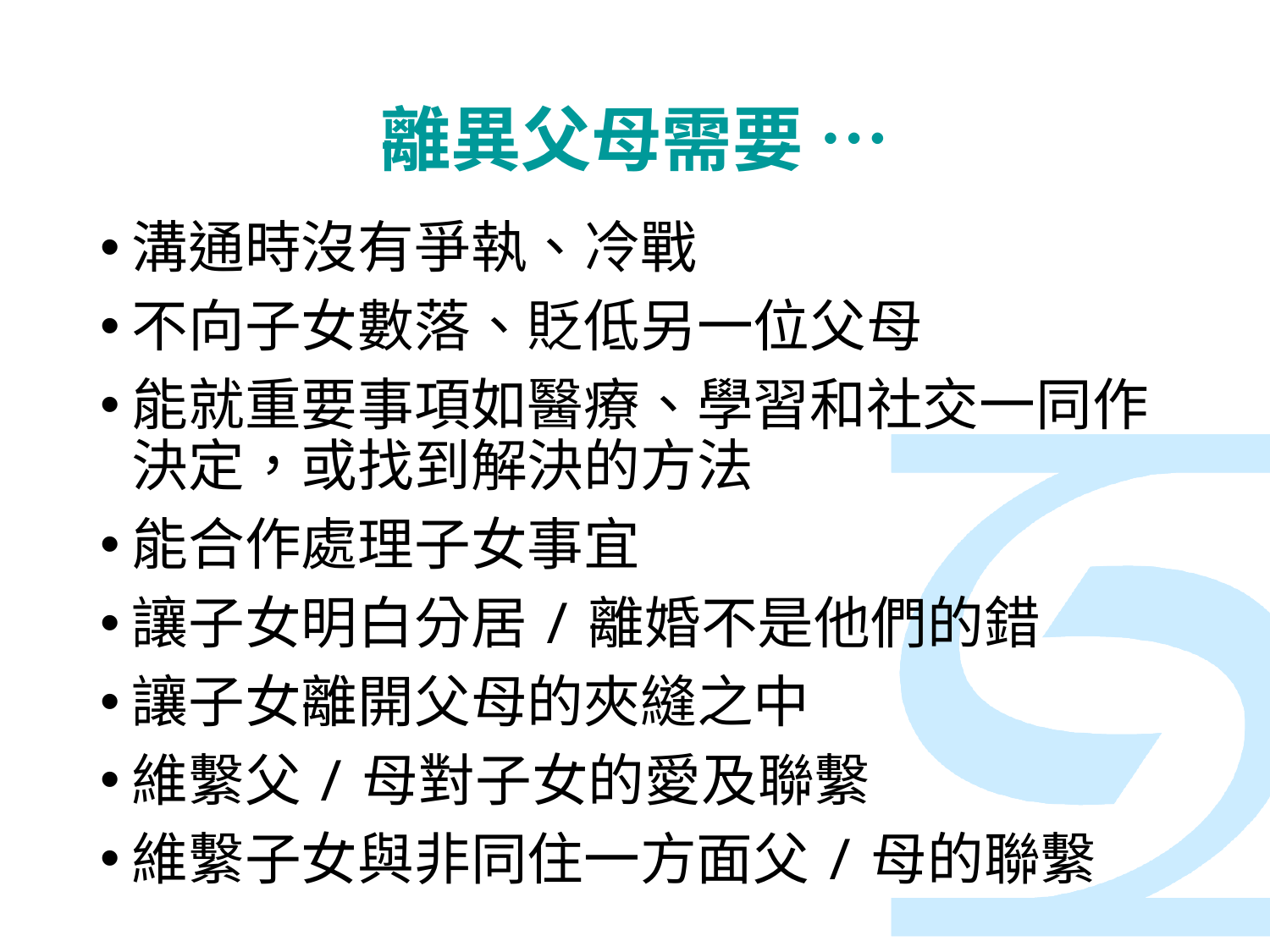

# 離異父母需要 …
溝通時沒有爭執、冷戰
不向子女數落、貶低另一位父母
能就重要事項如醫療、學習和社交一同作決定，或找到解決的方法
能合作處理子女事宜
讓子女明白分居/離婚不是他們的錯
讓子女離開父母的夾縫之中
維繫父/母對子女的愛及聯繫
維繫子女與非同住一方面父/母的聯繫

28